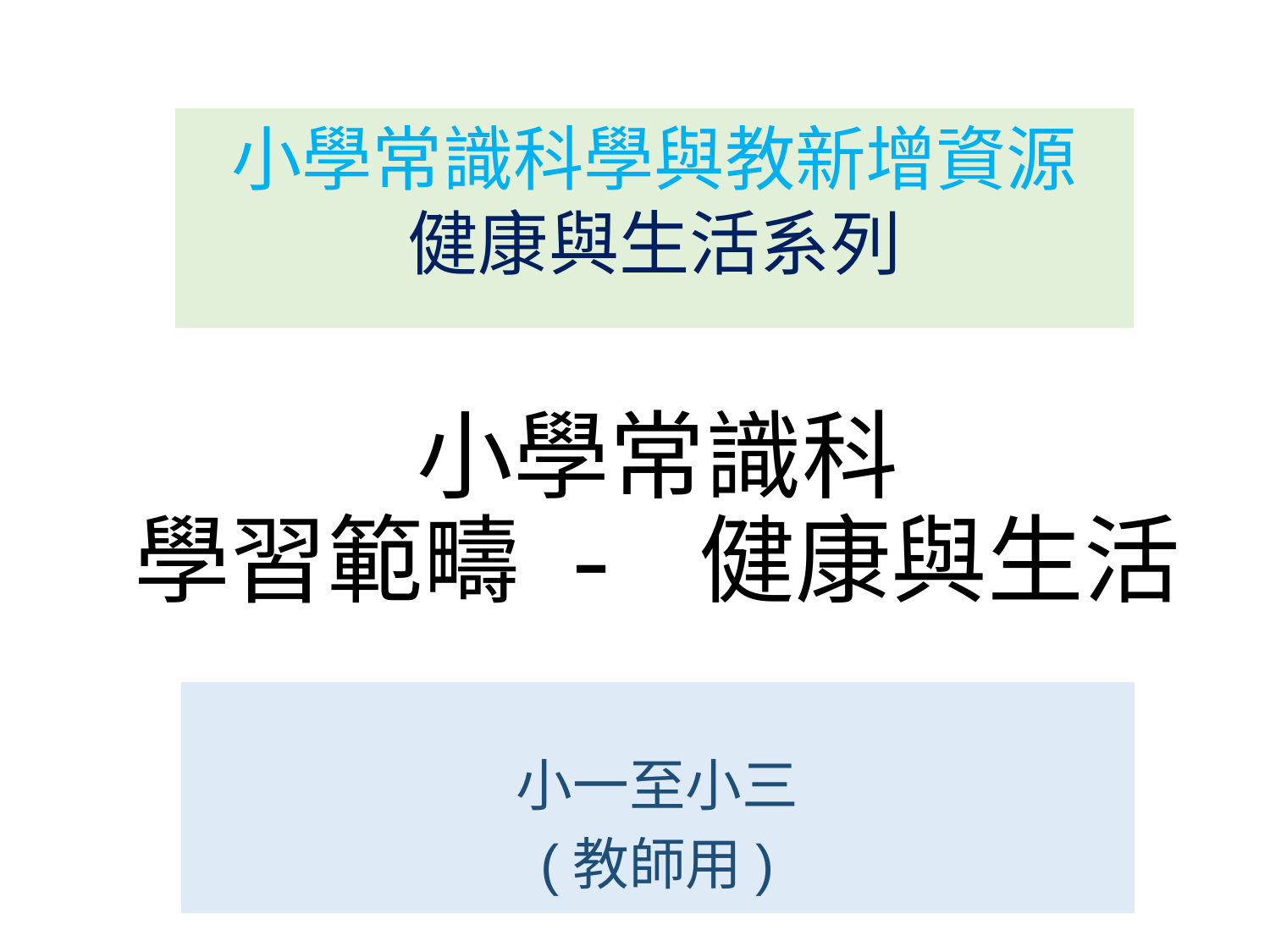

小學常識科學與教新增資源
健康與生活系列
# 小學常識科 學習範疇 - 健康與生活

小一至小三
(教師用)